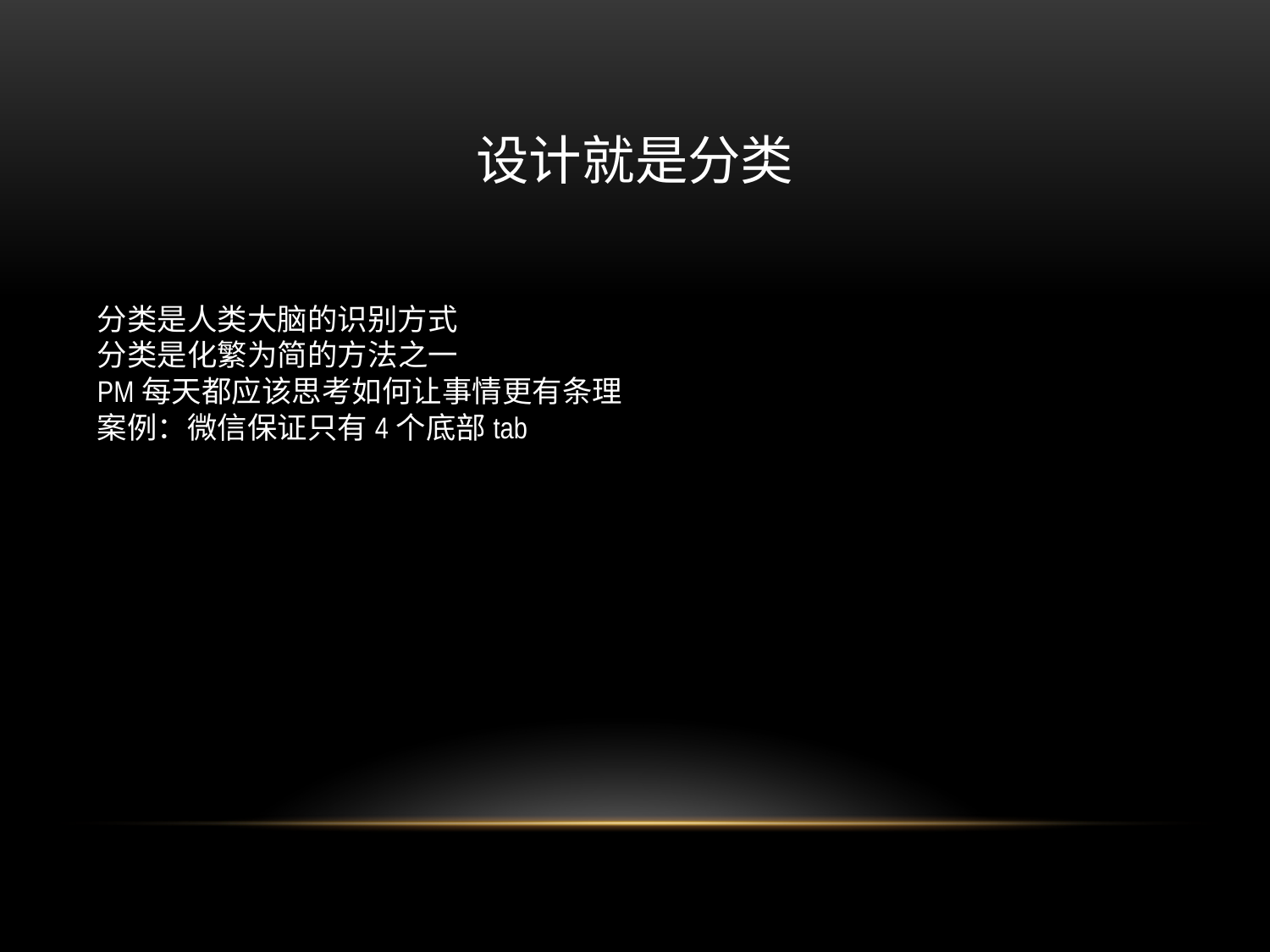

# 设计就是分类

分类是人类大脑的识别方式
分类是化繁为简的方法之一
PM每天都应该思考如何让事情更有条理
案例：微信保证只有4个底部tab